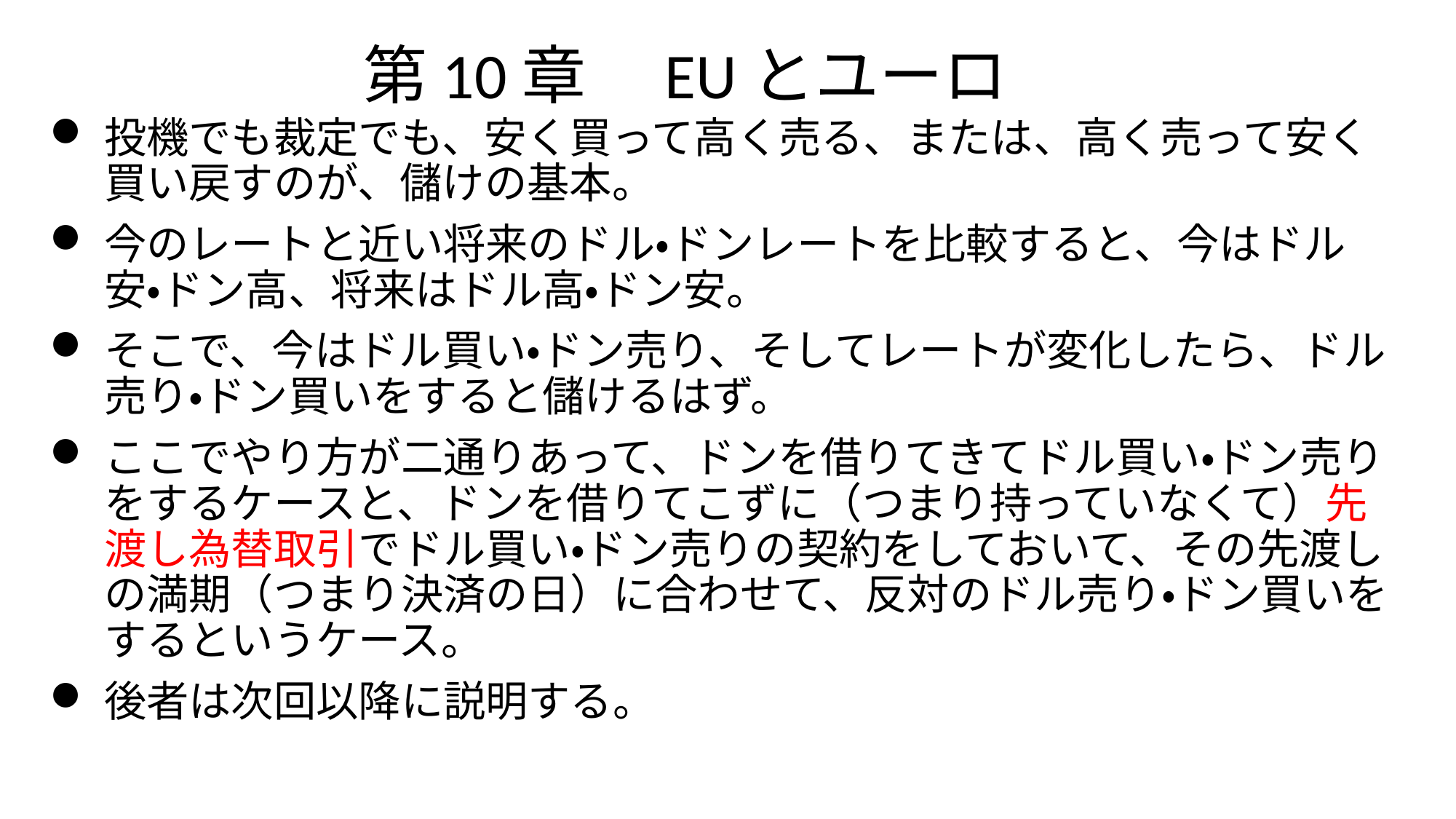

# 第10章　EUとユーロ
投機でも裁定でも、安く買って高く売る、または、高く売って安く買い戻すのが、儲けの基本。
今のレートと近い将来のドル・ドンレートを比較すると、今はドル安・ドン高、将来はドル高・ドン安。
そこで、今はドル買い・ドン売り、そしてレートが変化したら、ドル売り・ドン買いをすると儲けるはず。
ここでやり方が二通りあって、ドンを借りてきてドル買い・ドン売りをするケースと、ドンを借りてこずに（つまり持っていなくて）先渡し為替取引でドル買い・ドン売りの契約をしておいて、その先渡しの満期（つまり決済の日）に合わせて、反対のドル売り・ドン買いをするというケース。
後者は次回以降に説明する。